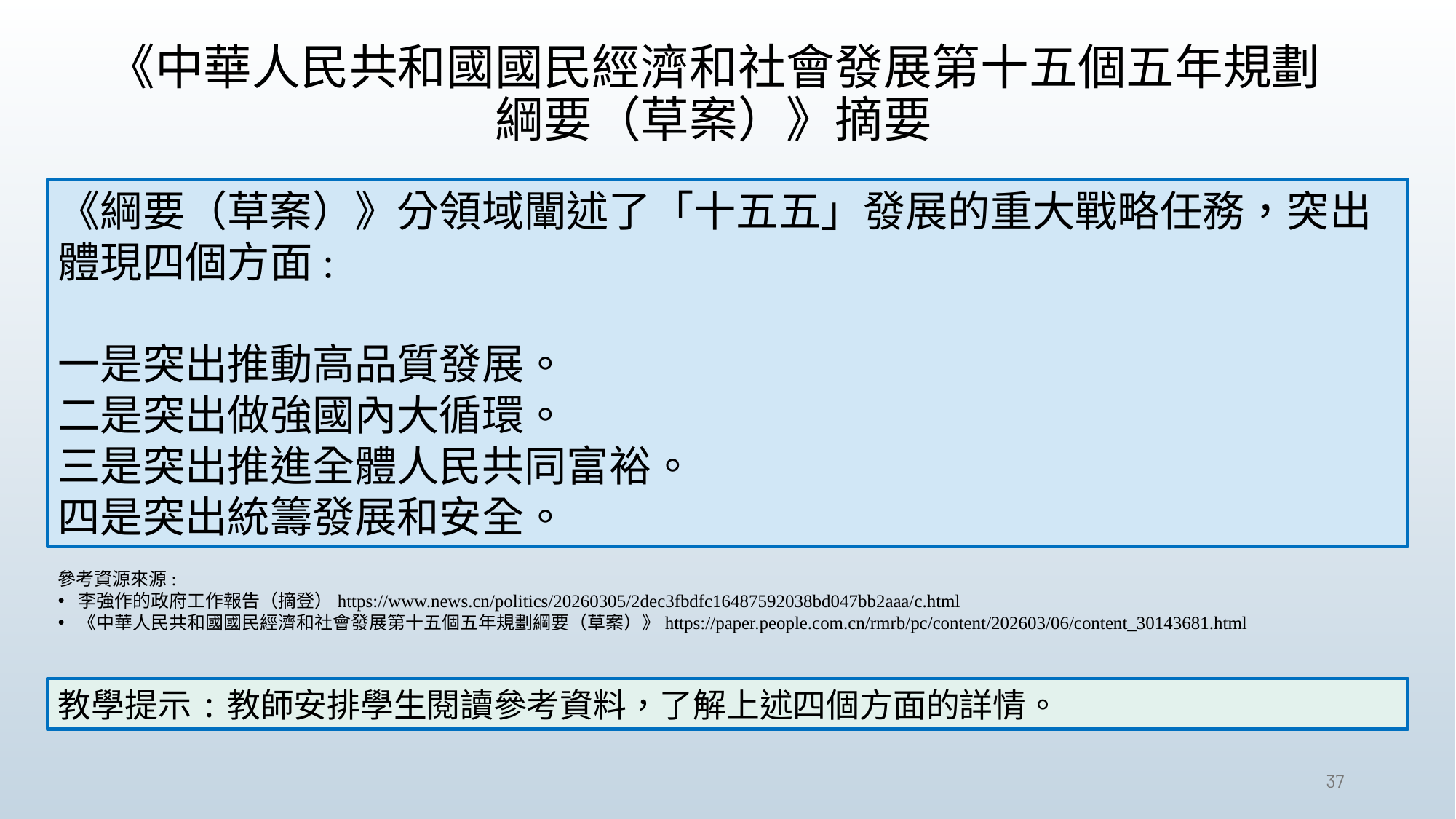

# 《中華人民共和國國民經濟和社會發展第十五個五年規劃綱要（草案）》摘要
《綱要（草案）》分領域闡述了「十五五」發展的重大戰略任務，突出體現四個方面:

一是突出推動高品質發展。
二是突出做強國內大循環。
三是突出推進全體人民共同富裕。
四是突出統籌發展和安全。
參考資源來源:
李強作的政府工作報告（摘登）https://www.news.cn/politics/20260305/2dec3fbdfc16487592038bd047bb2aaa/c.html
《中華人民共和國國民經濟和社會發展第十五個五年規劃綱要（草案）》https://paper.people.com.cn/rmrb/pc/content/202603/06/content_30143681.html
教學提示:教師安排學生閱讀參考資料，了解上述四個方面的詳情。
37